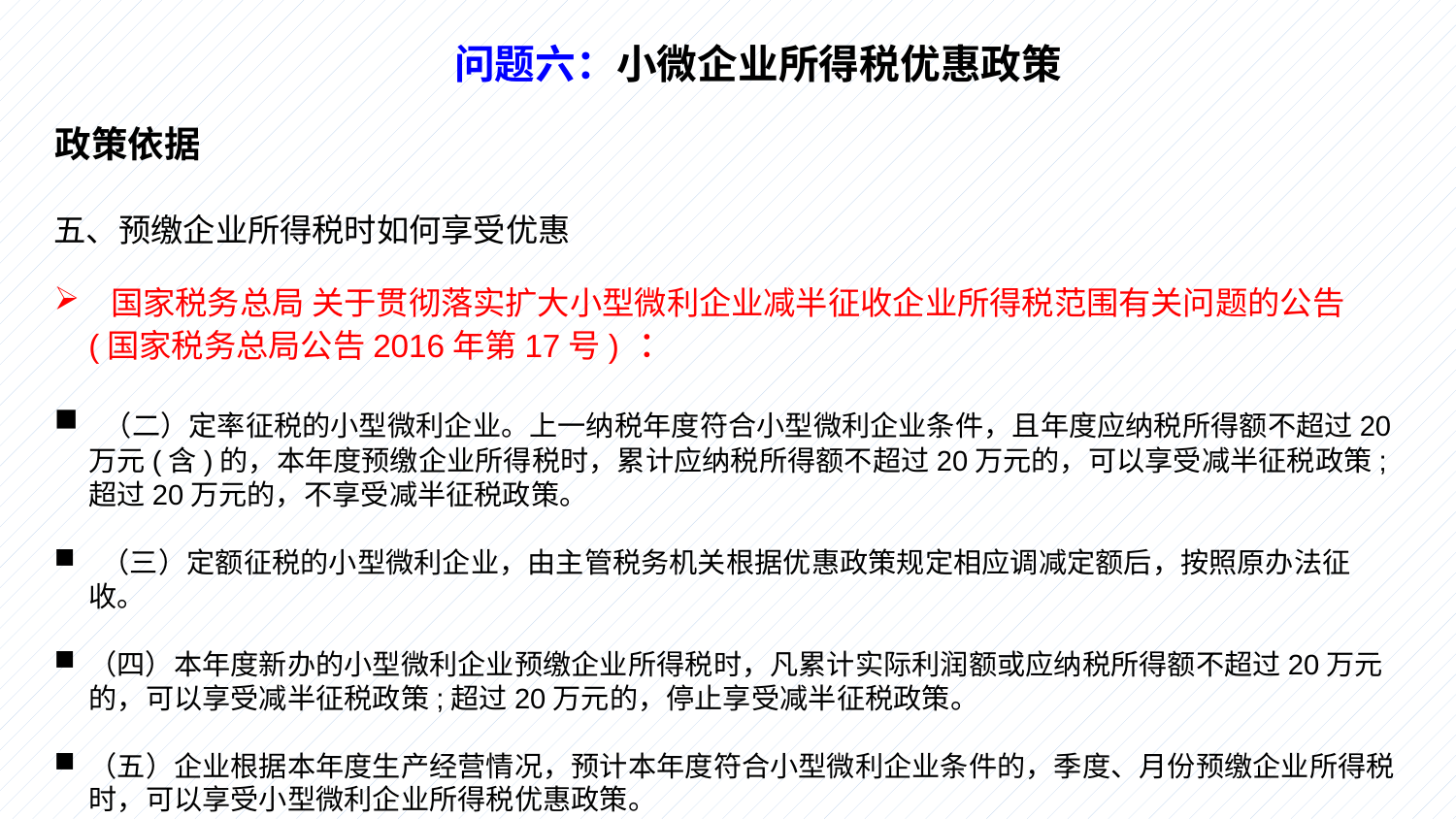

问题六：小微企业所得税优惠政策
政策依据
五、预缴企业所得税时如何享受优惠

  国家税务总局 关于贯彻落实扩大小型微利企业减半征收企业所得税范围有关问题的公告(国家税务总局公告2016年第17号) ：

 （二）定率征税的小型微利企业。上一纳税年度符合小型微利企业条件，且年度应纳税所得额不超过20万元(含)的，本年度预缴企业所得税时，累计应纳税所得额不超过20万元的，可以享受减半征税政策;超过20万元的，不享受减半征税政策。

 （三）定额征税的小型微利企业，由主管税务机关根据优惠政策规定相应调减定额后，按照原办法征收。

（四）本年度新办的小型微利企业预缴企业所得税时，凡累计实际利润额或应纳税所得额不超过20万元的，可以享受减半征税政策;超过20万元的，停止享受减半征税政策。

（五）企业根据本年度生产经营情况，预计本年度符合小型微利企业条件的，季度、月份预缴企业所得税时，可以享受小型微利企业所得税优惠政策。